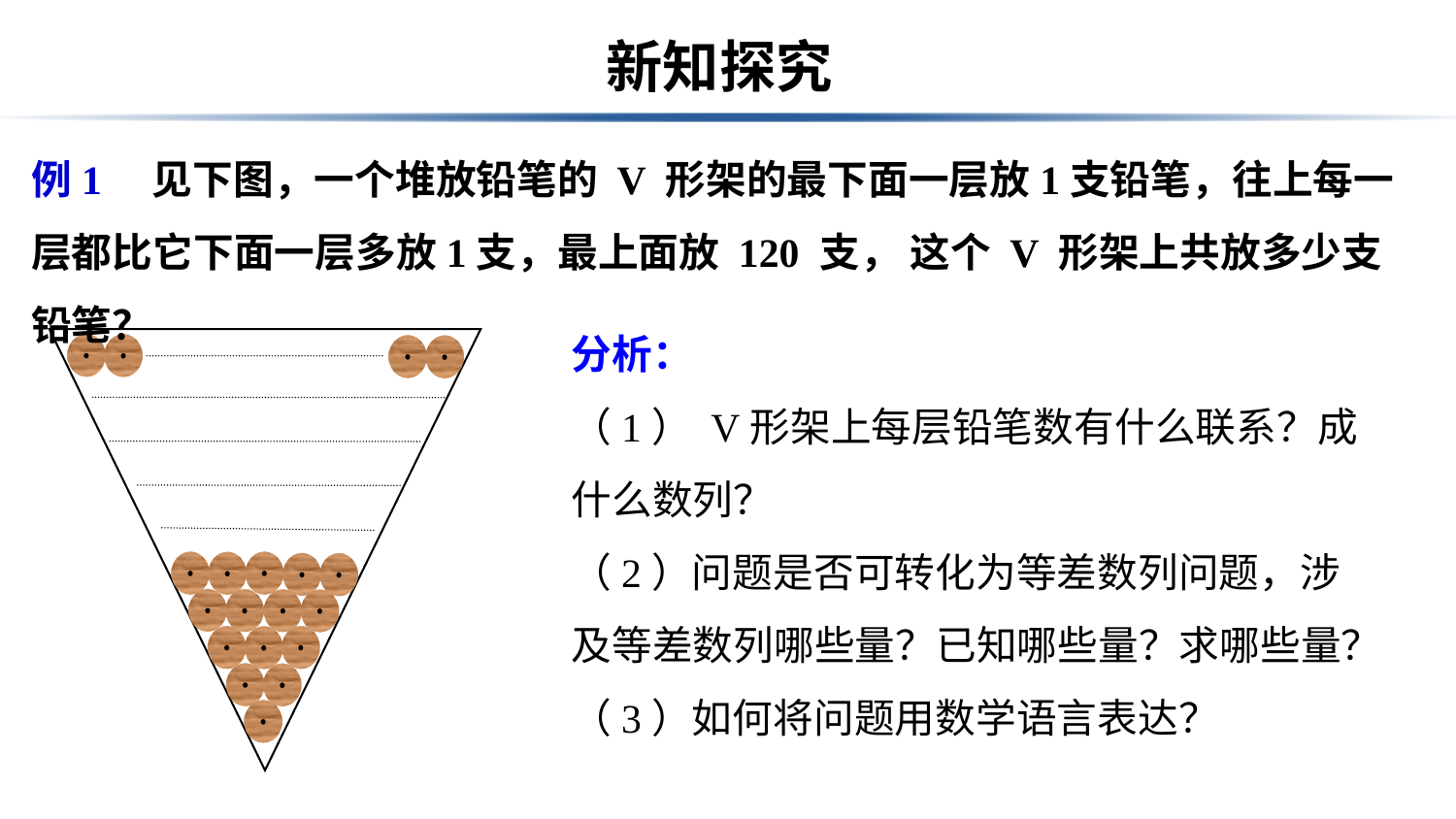

# 新知探究
例1　见下图，一个堆放铅笔的 V 形架的最下面一层放1支铅笔，往上每一层都比它下面一层多放1支，最上面放 120 支， 这个 V 形架上共放多少支铅笔？
分析：
（1） V形架上每层铅笔数有什么联系？成什么数列？
（2）问题是否可转化为等差数列问题，涉及等差数列哪些量？已知哪些量？求哪些量？
（3）如何将问题用数学语言表达？